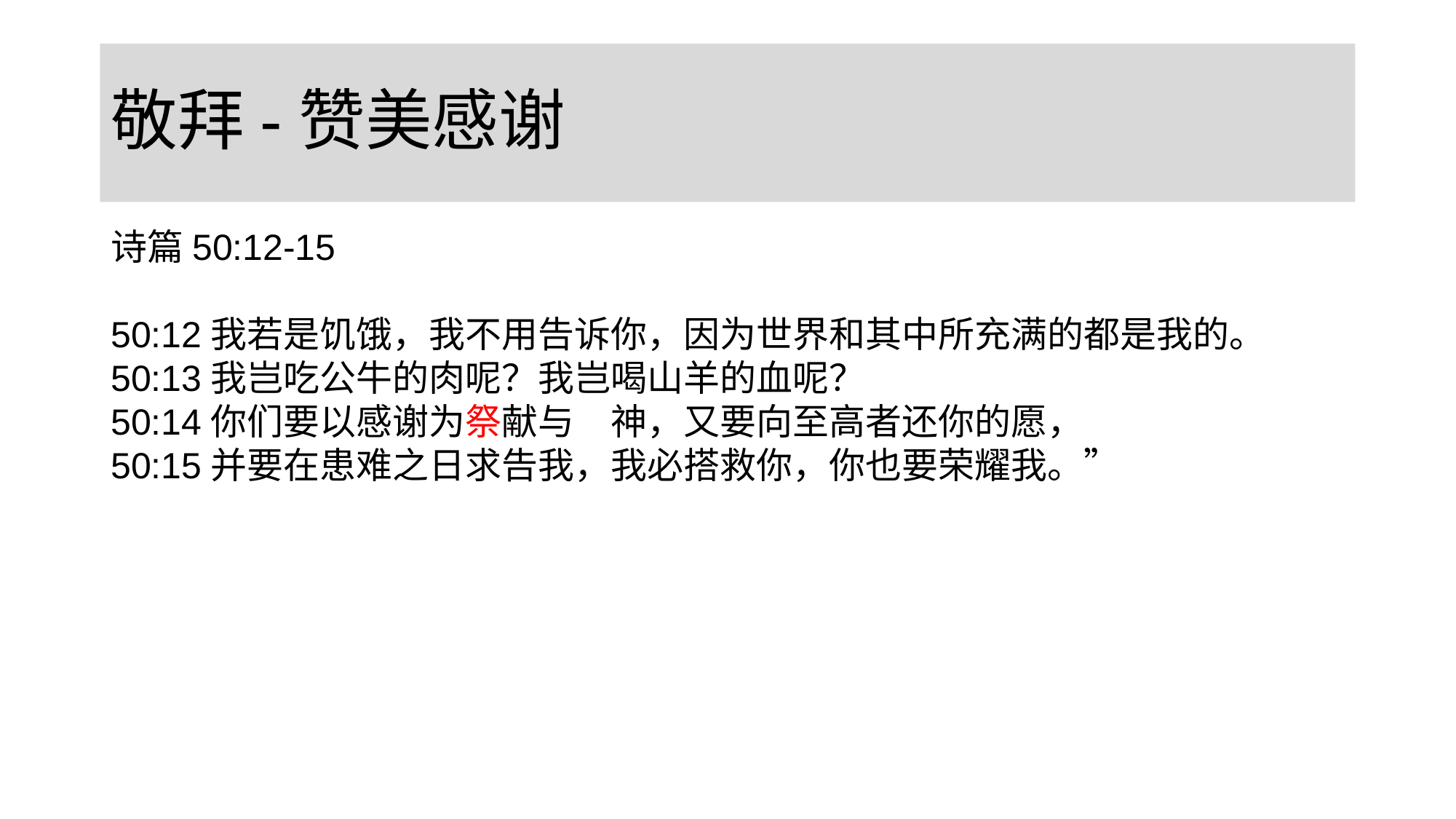

# 敬拜-赞美感谢
诗篇50:12-15

50:12我若是饥饿，我不用告诉你，因为世界和其中所充满的都是我的。
50:13我岂吃公牛的肉呢？我岂喝山羊的血呢？
50:14你们要以感谢为祭献与　神，又要向至高者还你的愿，
50:15并要在患难之日求告我，我必搭救你，你也要荣耀我。”